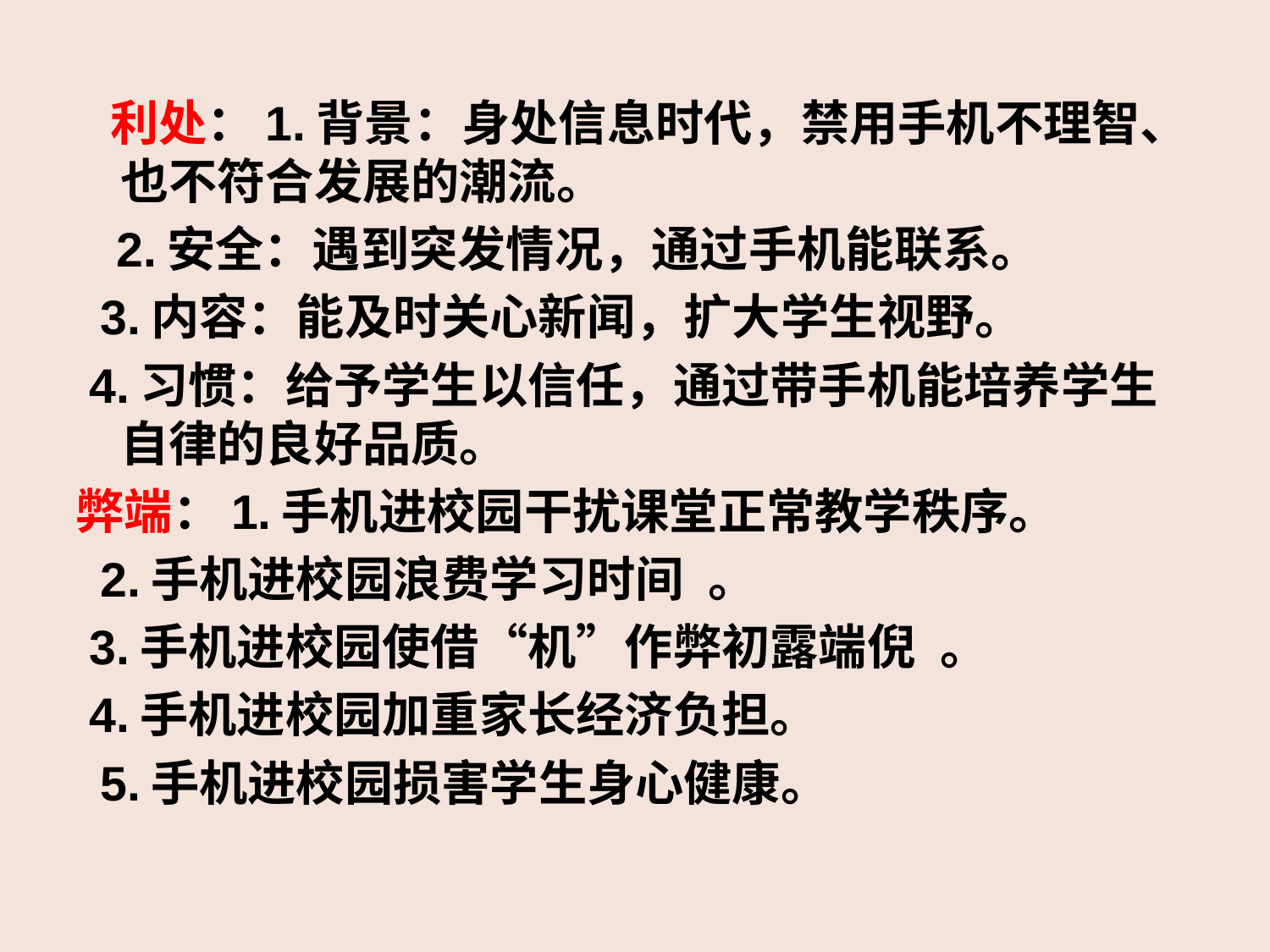

利处：1.背景：身处信息时代，禁用手机不理智、也不符合发展的潮流。
   2.安全：遇到突发情况，通过手机能联系。
 3.内容：能及时关心新闻，扩大学生视野。
 4.习惯：给予学生以信任，通过带手机能培养学生自律的良好品质。
弊端：1.手机进校园干扰课堂正常教学秩序。
 2.手机进校园浪费学习时间 。
 3.手机进校园使借“机”作弊初露端倪 。
 4.手机进校园加重家长经济负担。
 5.手机进校园损害学生身心健康。